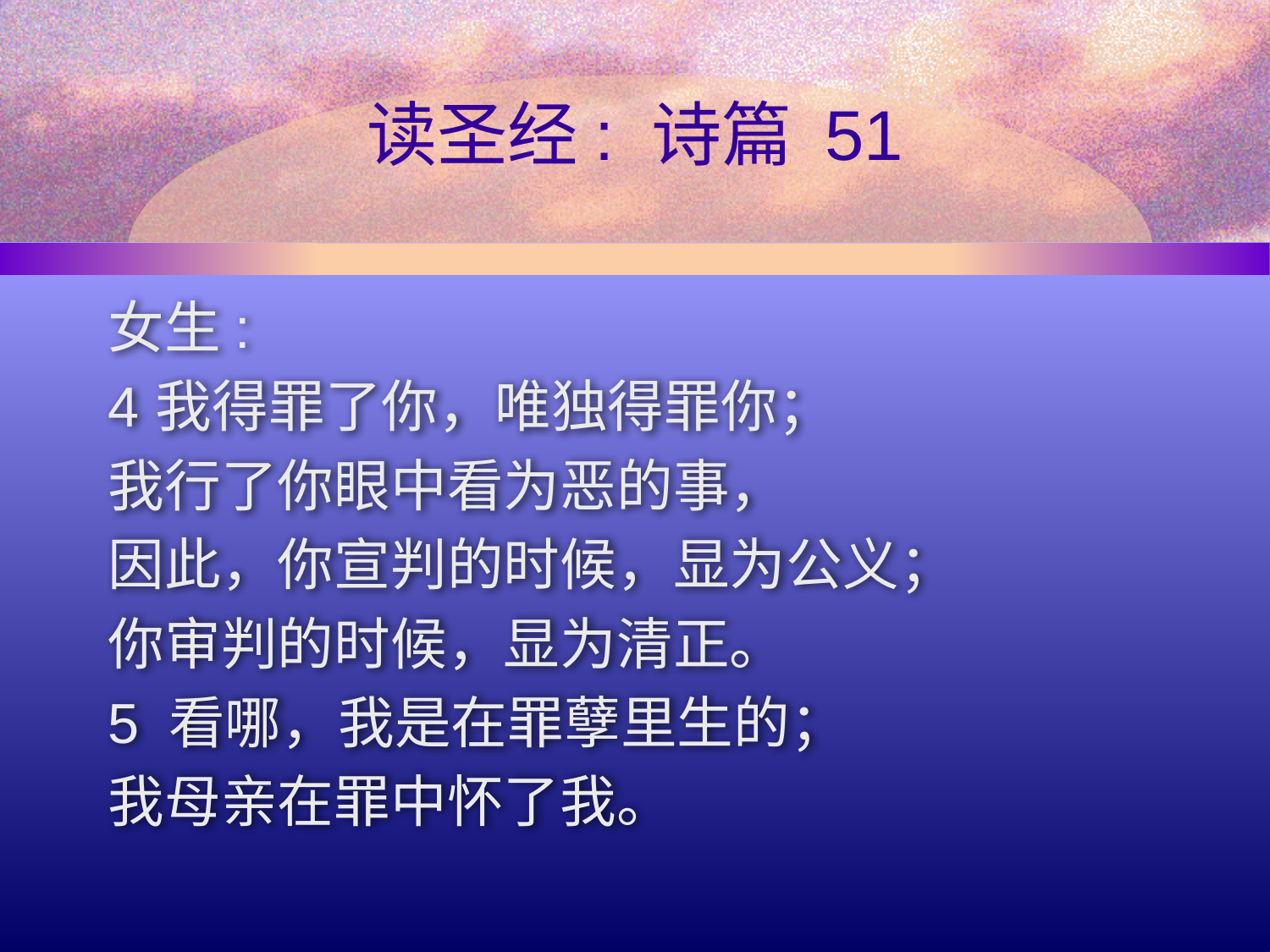

# 读圣经: 诗篇 51
女生:
4	我得罪了你，唯独得罪你；
我行了你眼中看为恶的事，
因此，你宣判的时候，显为公义；
你审判的时候，显为清正。
5 看哪，我是在罪孽里生的；
我母亲在罪中怀了我。